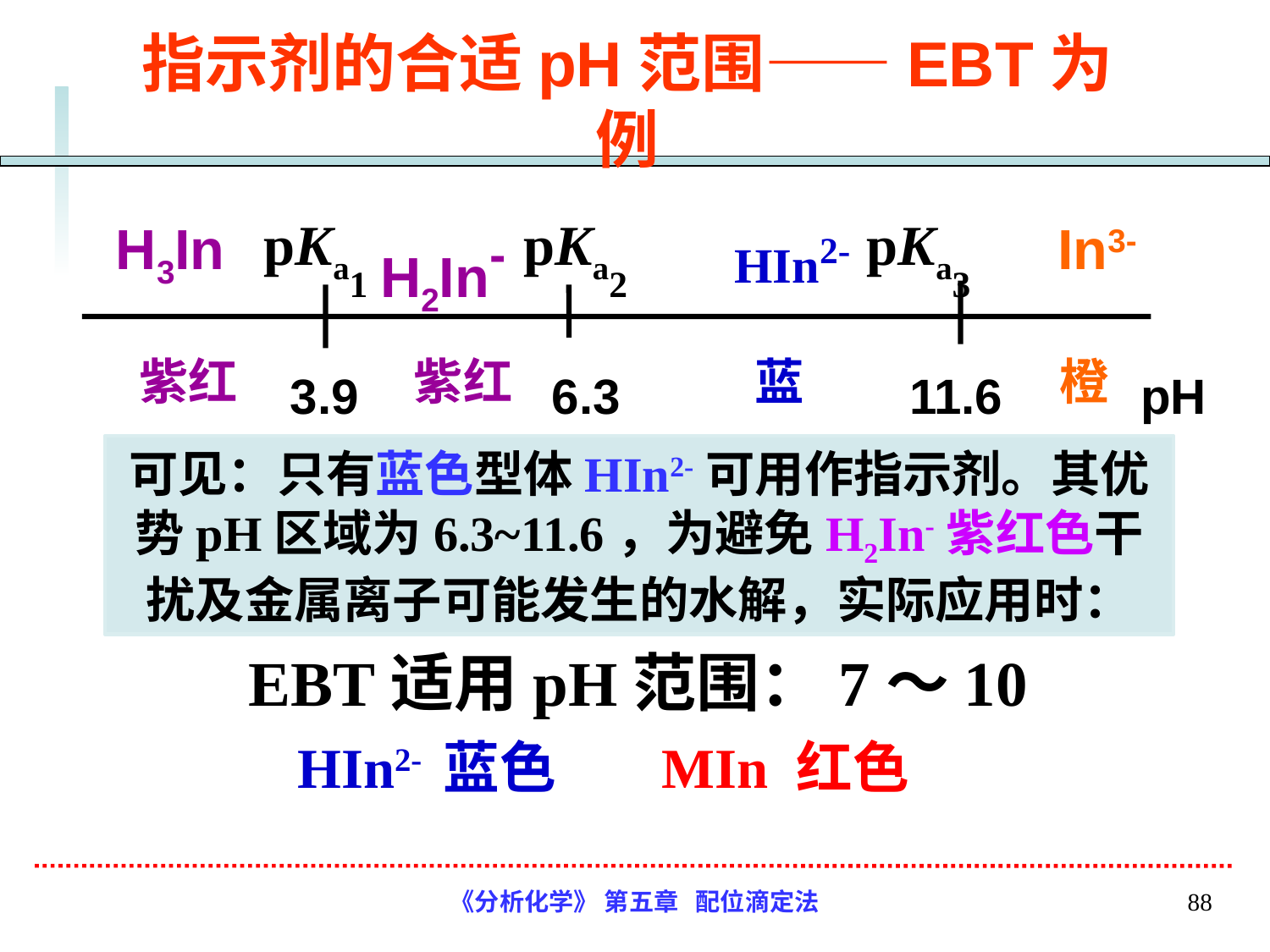

# 指示剂的合适pH范围——EBT为例
pKa1           pKa2                             pKa3

H3In
H2In-
In3-
   HIn2-

               3.9              6.3                     11.6          pH

  紫红
 紫红
      蓝
 橙
可见：只有蓝色型体HIn2-可用作指示剂。其优势pH区域为6.3~11.6，为避免H2In-紫红色干扰及金属离子可能发生的水解，实际应用时：
  EBT适用pH范围：7～10
HIn2- 蓝色          MIn 红色
《分析化学》 第五章   配位滴定法
88